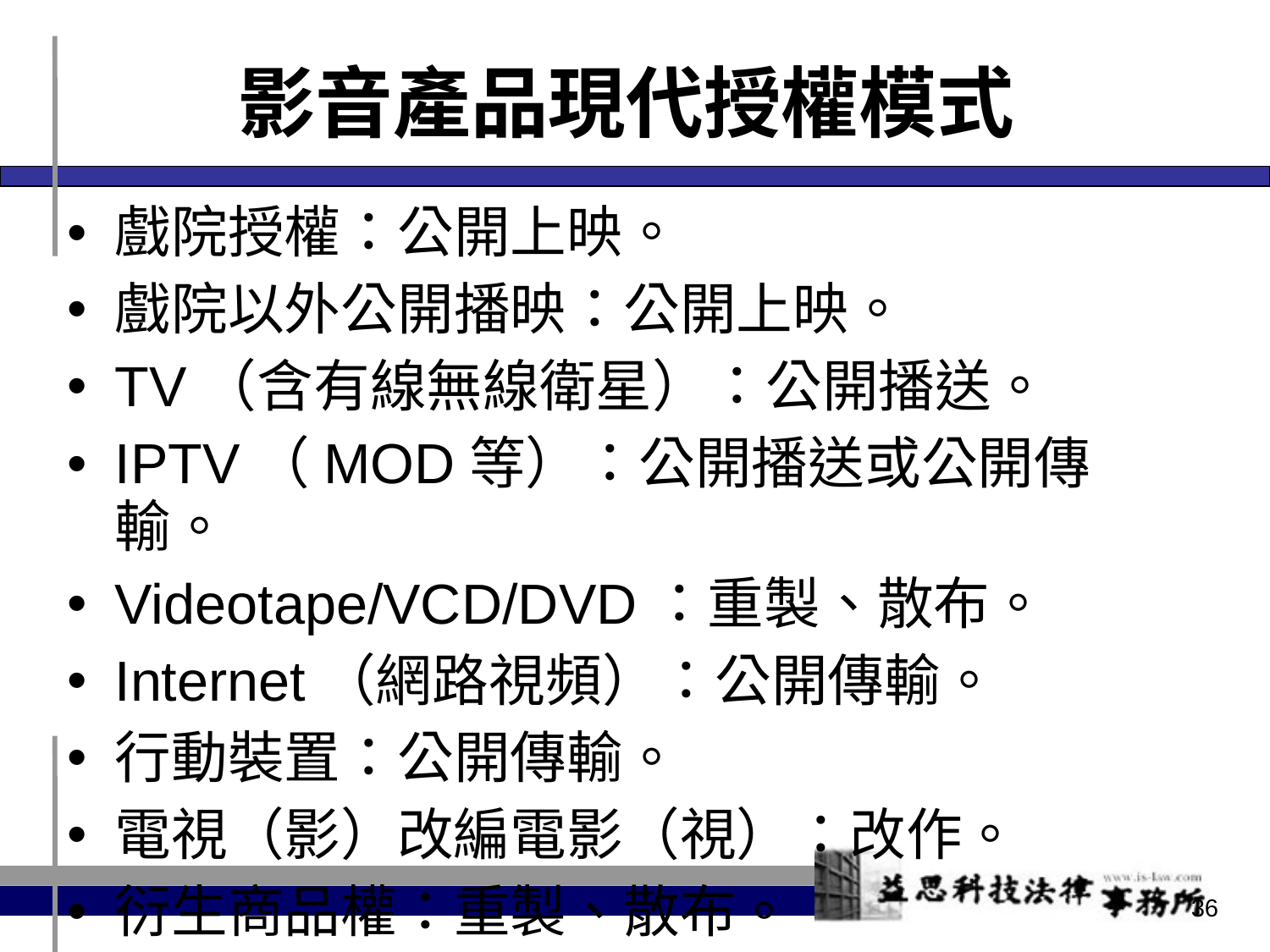

# 影音產品現代授權模式
戲院授權：公開上映。
戲院以外公開播映：公開上映。
TV（含有線無線衛星）：公開播送。
IPTV（MOD等）：公開播送或公開傳輸。
Videotape/VCD/DVD：重製、散布。
Internet（網路視頻）：公開傳輸。
行動裝置：公開傳輸。
電視（影）改編電影（視）：改作。
衍生商品權：重製、散布。
36